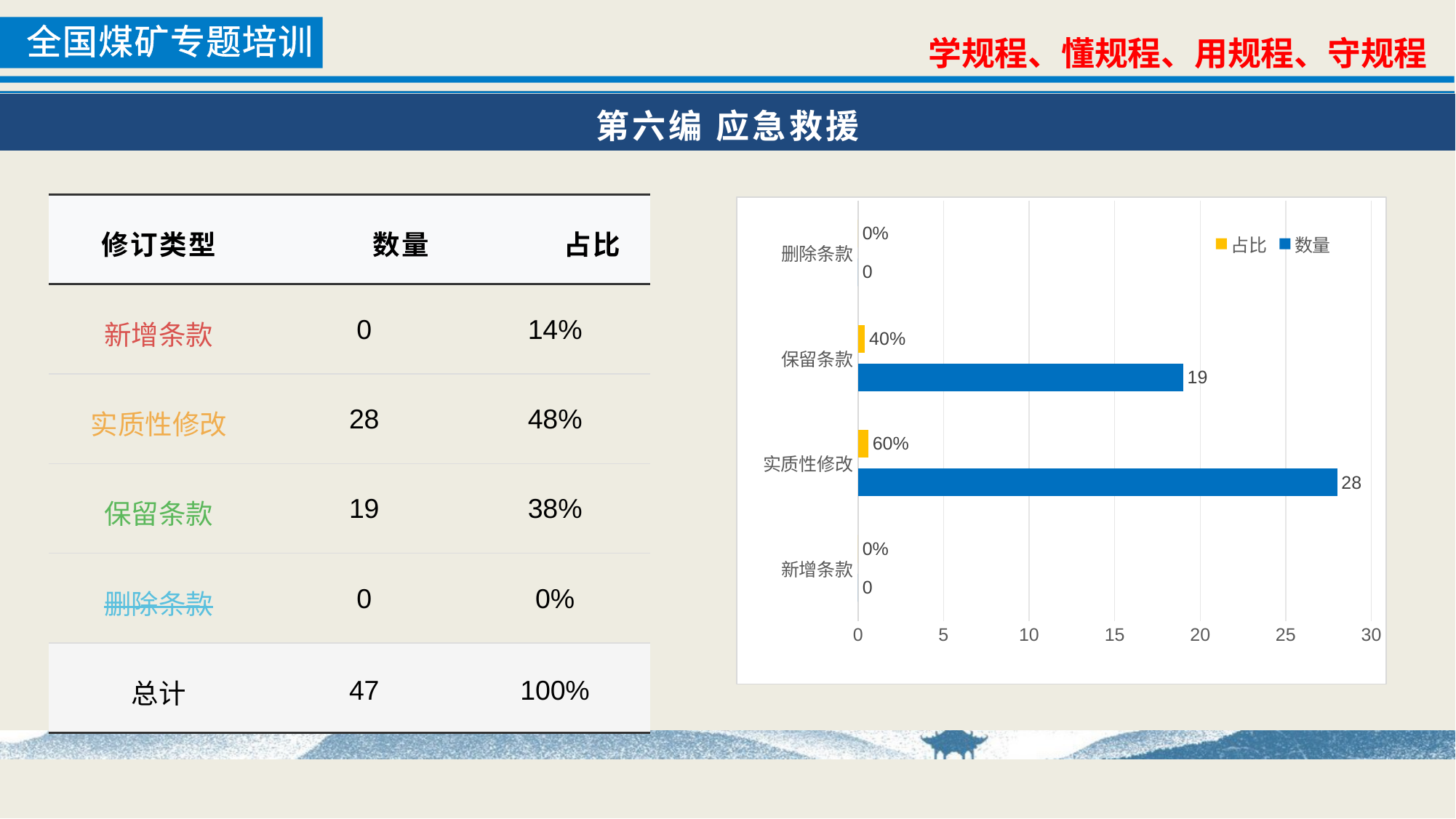

第六编 应急救援
| 修订类型 | 数量 | 占比 |
| --- | --- | --- |
| 新增条款 | 0 | 14% |
| 实质性修改 | 28 | 48% |
| 保留条款 | 19 | 38% |
| 删除条款 | 0 | 0% |
| 总计 | 47 | 100% |

### Chart

| Category | 数量 | 占比 |
|---|---|---|
| 新增条款 | 0.0 | 0.0 |
| 实质性修改 | 28.0 | 0.595744680851064 |
| 保留条款 | 19.0 | 0.404255319148936 |
| 删除条款 | 0.0 | 0.0 |
45